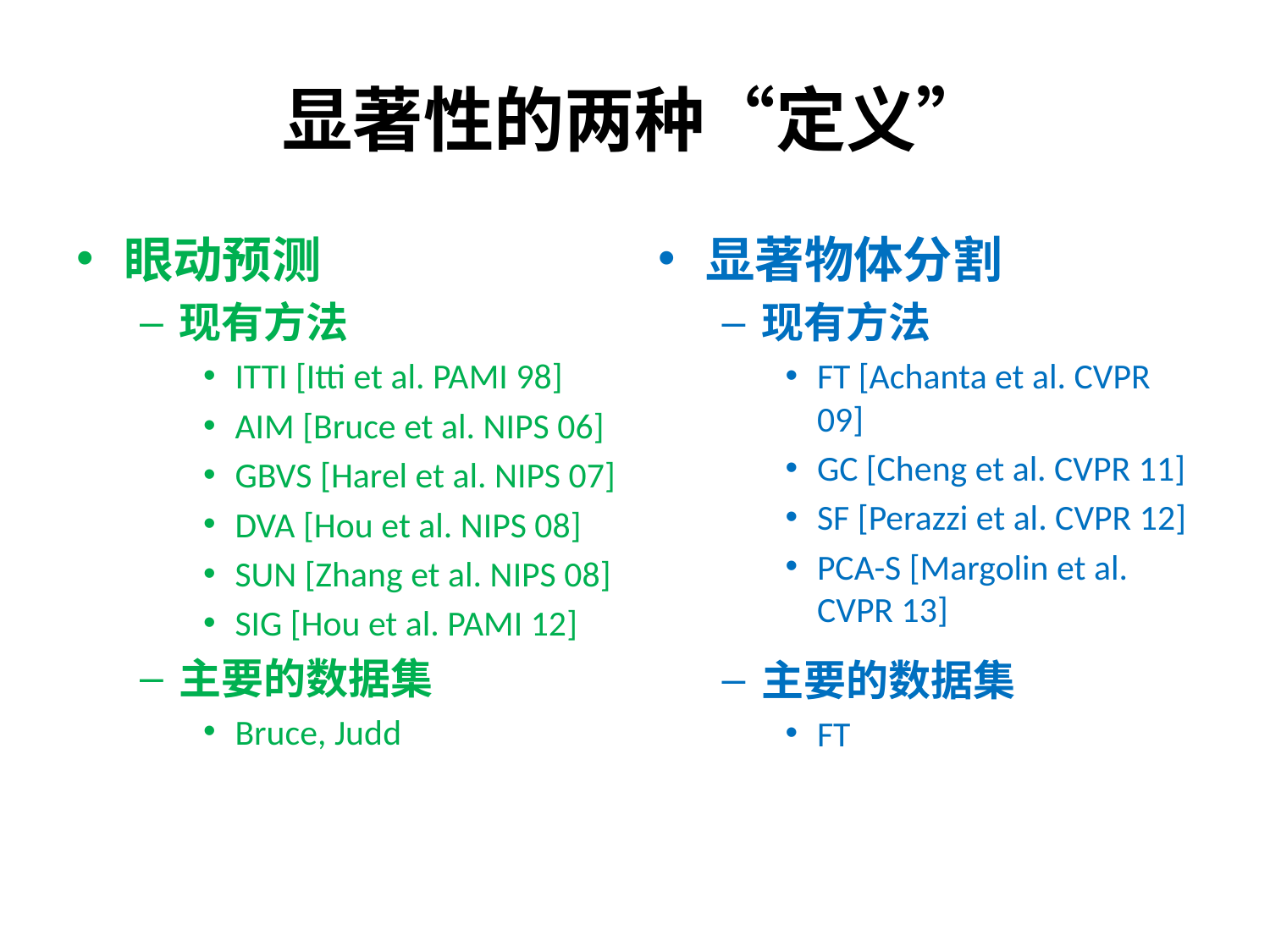

# 显著性的两种“定义”
眼动预测
现有方法
ITTI [Itti et al. PAMI 98]
AIM [Bruce et al. NIPS 06]
GBVS [Harel et al. NIPS 07]
DVA [Hou et al. NIPS 08]
SUN [Zhang et al. NIPS 08]
SIG [Hou et al. PAMI 12]
主要的数据集
Bruce, Judd
显著物体分割
现有方法
FT [Achanta et al. CVPR 09]
GC [Cheng et al. CVPR 11]
SF [Perazzi et al. CVPR 12]
PCA-S [Margolin et al. CVPR 13]
主要的数据集
FT